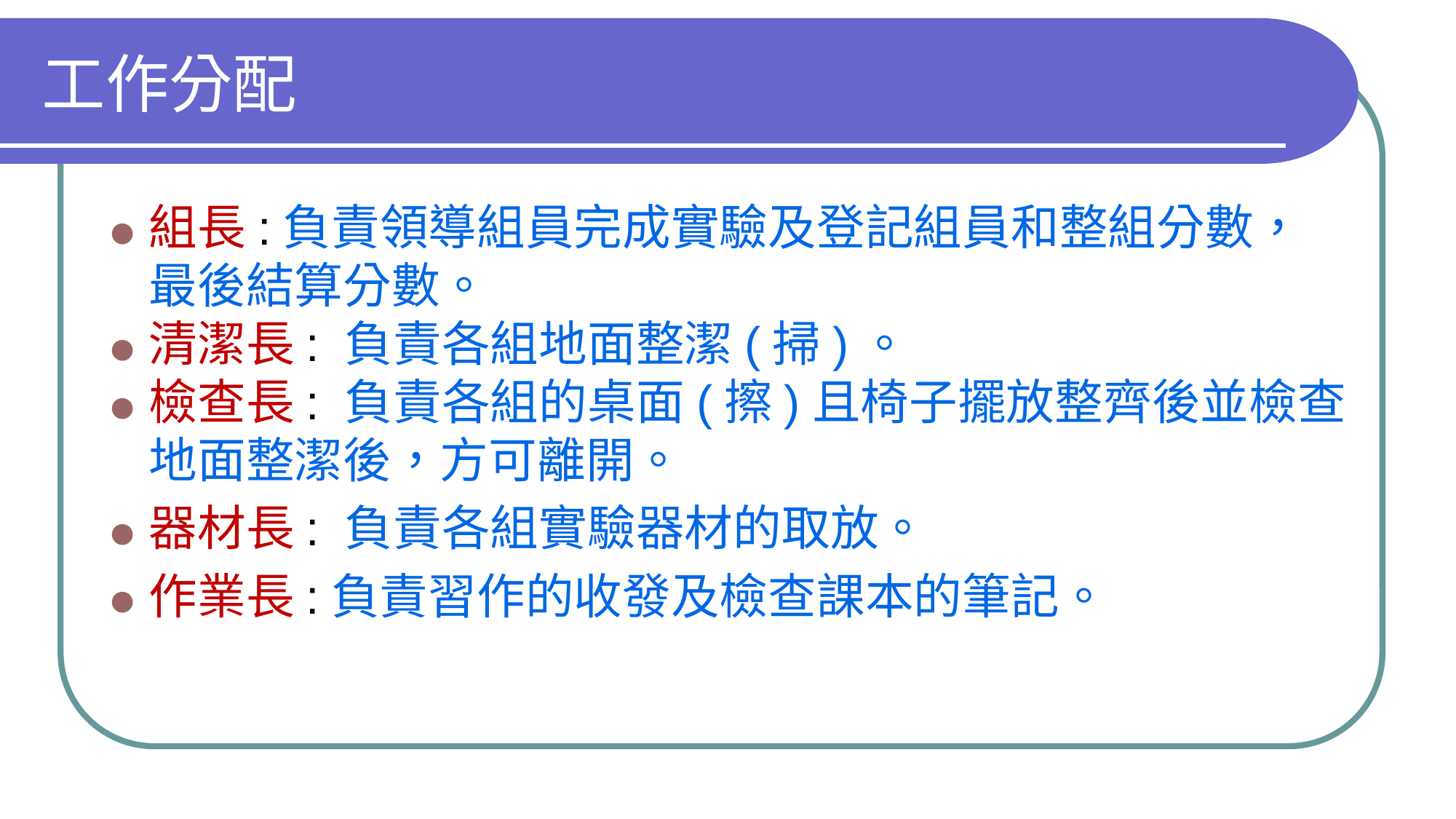

# 工作分配
組長:負責領導組員完成實驗及登記組員和整組分數，最後結算分數。
清潔長: 負責各組地面整潔(掃)。
檢查長: 負責各組的桌面(擦)且椅子擺放整齊後並檢查地面整潔後，方可離開。
器材長: 負責各組實驗器材的取放。
作業長:負責習作的收發及檢查課本的筆記。